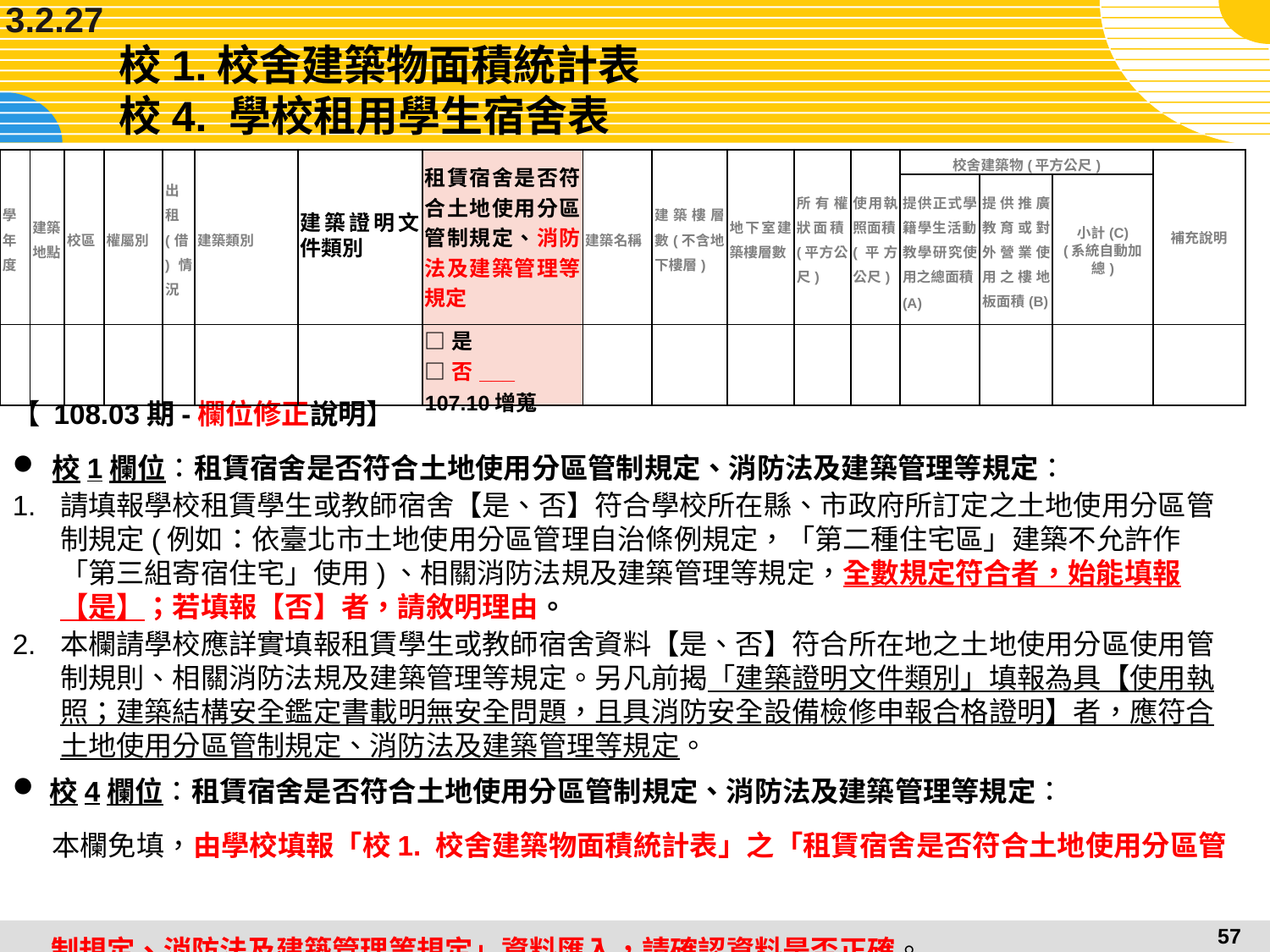

3.2.27
# 校1.校舍建築物面積統計表 校4. 學校租用學生宿舍表
| 學年度 | 建築 地點 | 校區 | 權屬別 | 出租(借)情況 | 建築類別 | 建築證明文件類別 | 租賃宿舍是否符合土地使用分區管制規定、消防法及建築管理等規定 | 建築名稱 | 建築樓層數(不含地下樓層) | 地下室建築樓層數 | 所有權狀面積(平方公尺) | 使用執照面積 (平方公尺) | 校舍建築物(平方公尺) |  |  | 補充說明 |
| --- | --- | --- | --- | --- | --- | --- | --- | --- | --- | --- | --- | --- | --- | --- | --- | --- |
|  |  |  |  |  |  |  |  |  |  |  |  |  | 提供正式學籍學生活動、教學研究使用之總面積(A) | 提供推廣教育或對外營業使用之樓地板面積(B) | 小計(C) (系統自動加總) |  |
|  |  |  |  |  |  |  | □是 □否\_\_\_ 107.10增蒐 |  |  |  |  |  |  |  |  |  |
【 108.03期-欄位修正說明】
校1欄位：租賃宿舍是否符合土地使用分區管制規定、消防法及建築管理等規定：
請填報學校租賃學生或教師宿舍【是、否】符合學校所在縣、市政府所訂定之土地使用分區管制規定(例如：依臺北市土地使用分區管理自治條例規定，「第二種住宅區」建築不允許作「第三組寄宿住宅」使用)、相關消防法規及建築管理等規定，全數規定符合者，始能填報【是】；若填報【否】者，請敘明理由。
本欄請學校應詳實填報租賃學生或教師宿舍資料【是、否】符合所在地之土地使用分區使用管制規則、相關消防法規及建築管理等規定。另凡前揭「建築證明文件類別」填報為具【使用執照；建築結構安全鑑定書載明無安全問題，且具消防安全設備檢修申報合格證明】者，應符合土地使用分區管制規定、消防法及建築管理等規定。
校4欄位：租賃宿舍是否符合土地使用分區管制規定、消防法及建築管理等規定：
     本欄免填，由學校填報「校1. 校舍建築物面積統計表」之「租賃宿舍是否符合土地使用分區管
     制規定、消防法及建築管理等規定」資料匯入，請確認資料是否正確。